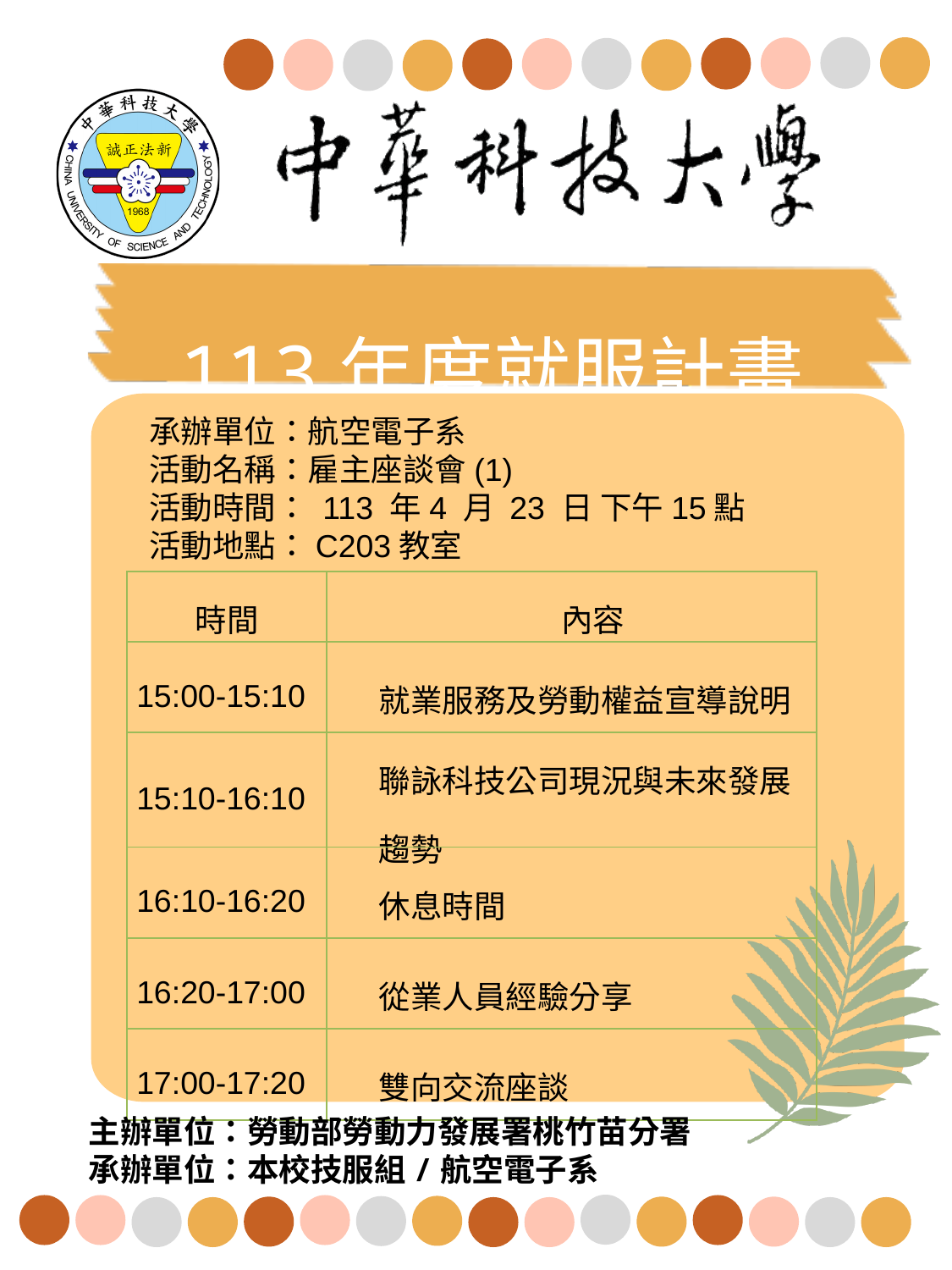

承辦單位：航空電子系
活動名稱：雇主座談會(1)
活動時間： 113 年4 月 23 日 下午15點
活動地點：C203教室
| 時間 | 內容 |
| --- | --- |
| 15:00-15:10 | 就業服務及勞動權益宣導說明 |
| 15:10-16:10 | 聯詠科技公司現況與未來發展趨勢 |
| 16:10-16:20 | 休息時間 |
| 16:20-17:00 | 從業人員經驗分享 |
| 17:00-17:20 | 雙向交流座談 |
主辦單位：勞動部勞動力發展署桃竹苗分署
承辦單位：本校技服組/航空電子系